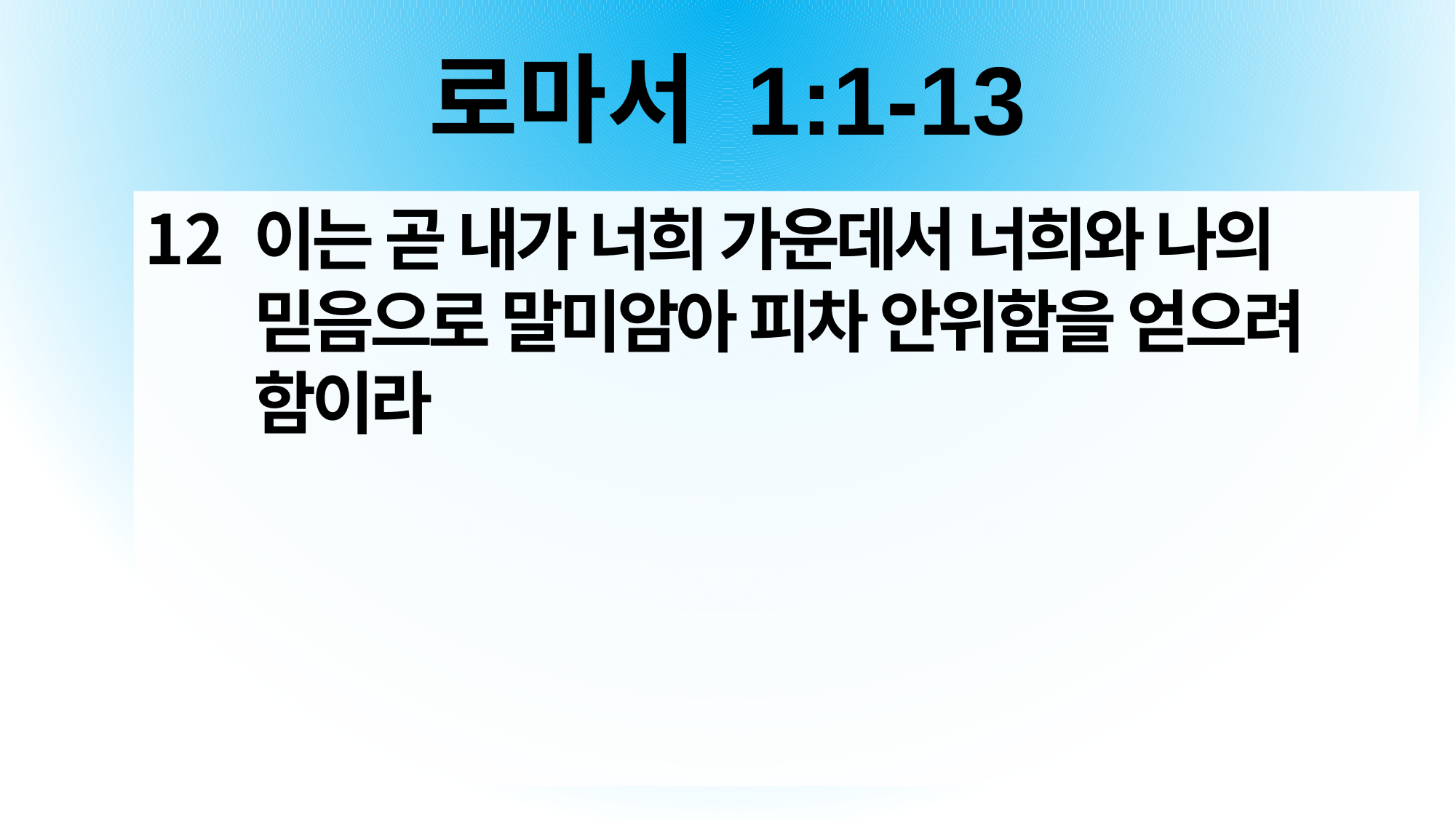

# 로마서 1:1-13
이는 곧 내가 너희 가운데서 너희와 나의 믿음으로 말미암아 피차 안위함을 얻으려 함이라